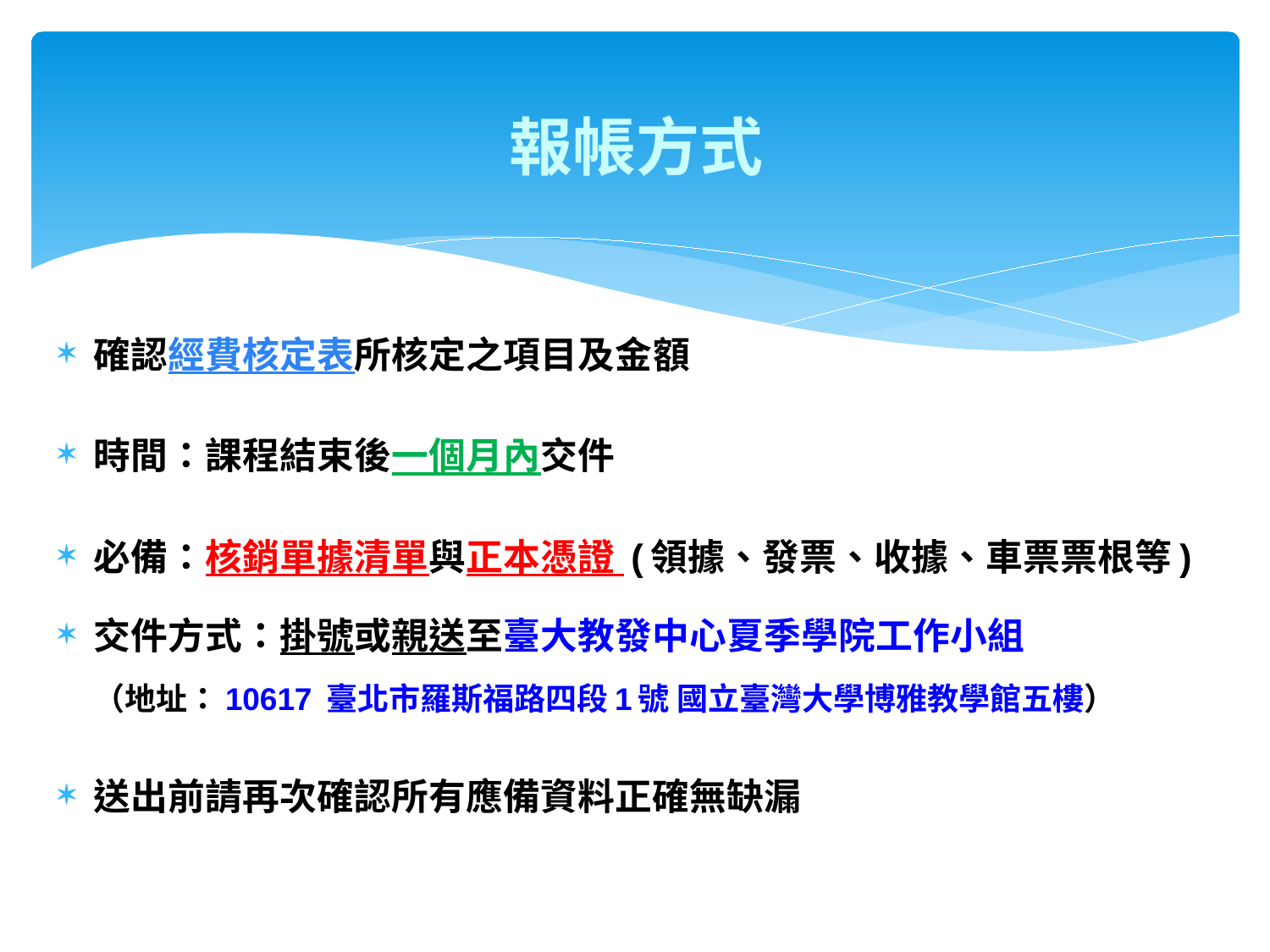

# 報帳方式
確認經費核定表所核定之項目及金額
時間：課程結束後一個月內交件
必備：核銷單據清單與正本憑證 (領據、發票、收據、車票票根等)
交件方式：掛號或親送至臺大教發中心夏季學院工作小組
（地址：10617 臺北市羅斯福路四段1號 國立臺灣大學博雅教學館五樓）
送出前請再次確認所有應備資料正確無缺漏